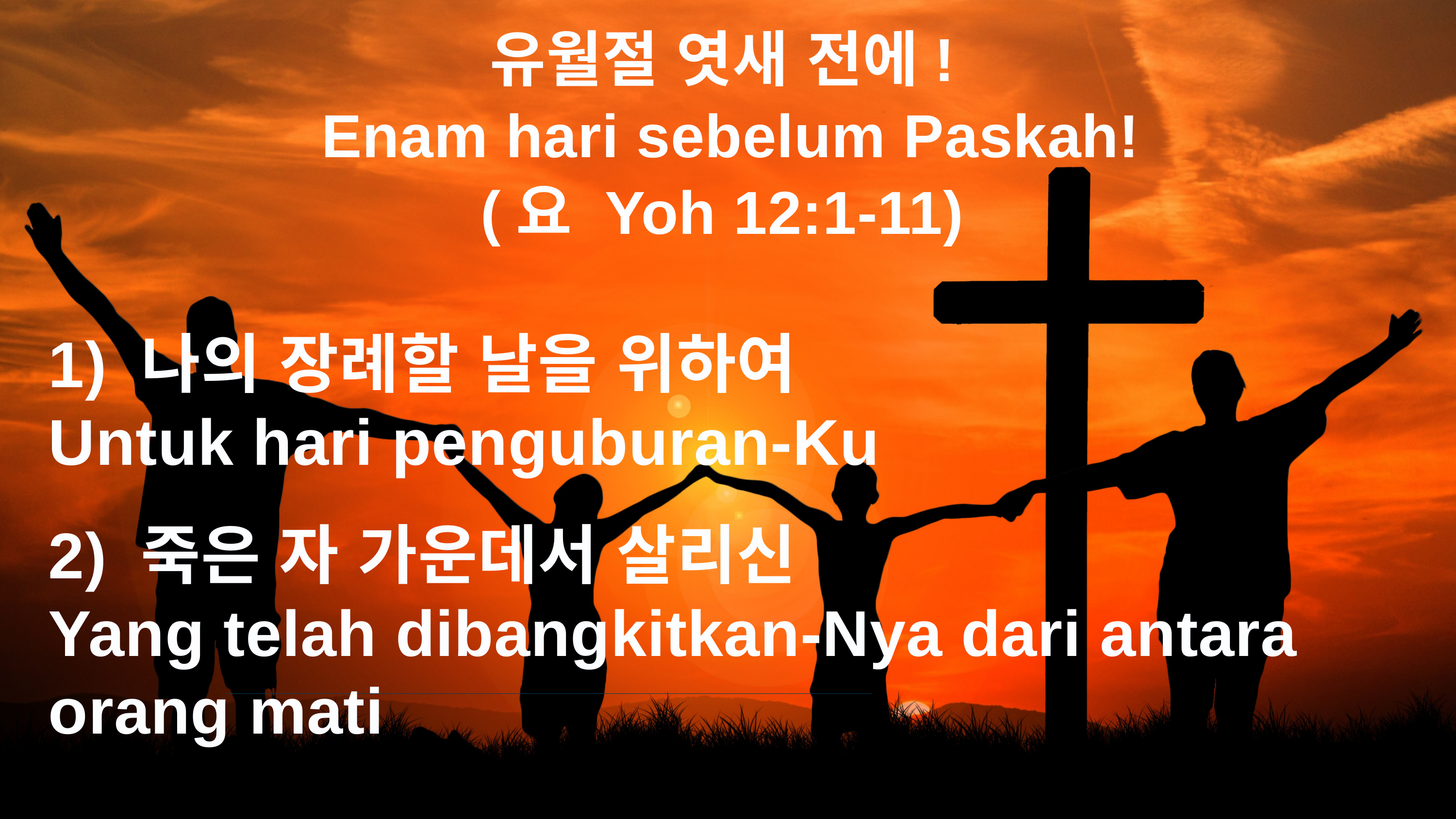

유월절 엿새 전에!
Enam hari sebelum Paskah!
(요 Yoh 12:1-11)

1) 나의 장례할 날을 위하여
Untuk hari penguburan-Ku

2) 죽은 자 가운데서 살리신
Yang telah dibangkitkan-Nya dari antara orang mati